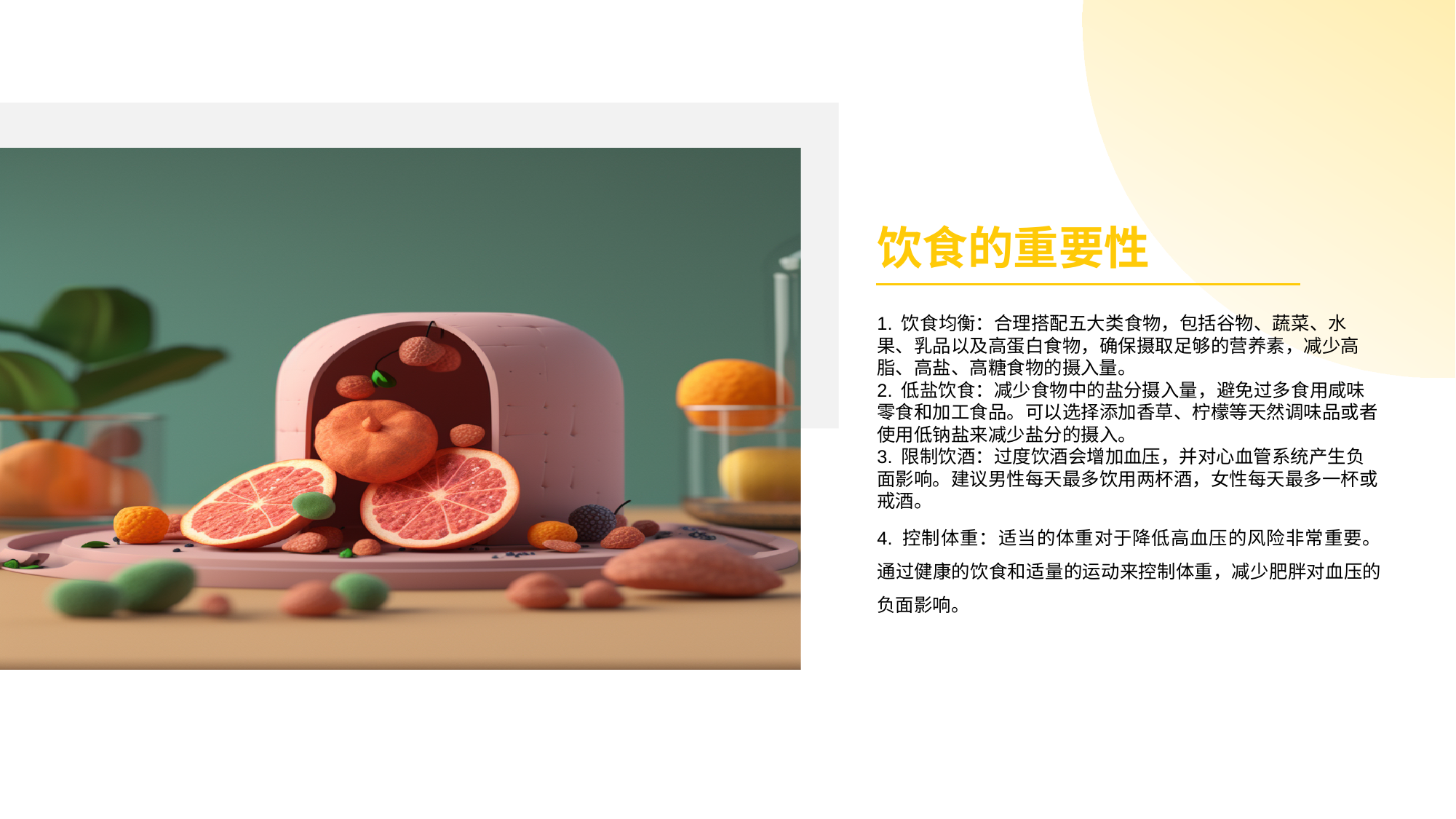

饮食的重要性
1. 饮食均衡：合理搭配五大类食物，包括谷物、蔬菜、水果、乳品以及高蛋白食物，确保摄取足够的营养素，减少高脂、高盐、高糖食物的摄入量。
2. 低盐饮食：减少食物中的盐分摄入量，避免过多食用咸味零食和加工食品。可以选择添加香草、柠檬等天然调味品或者使用低钠盐来减少盐分的摄入。
3. 限制饮酒：过度饮酒会增加血压，并对心血管系统产生负面影响。建议男性每天最多饮用两杯酒，女性每天最多一杯或戒酒。
4. 控制体重：适当的体重对于降低高血压的风险非常重要。通过健康的饮食和适量的运动来控制体重，减少肥胖对血压的负面影响。